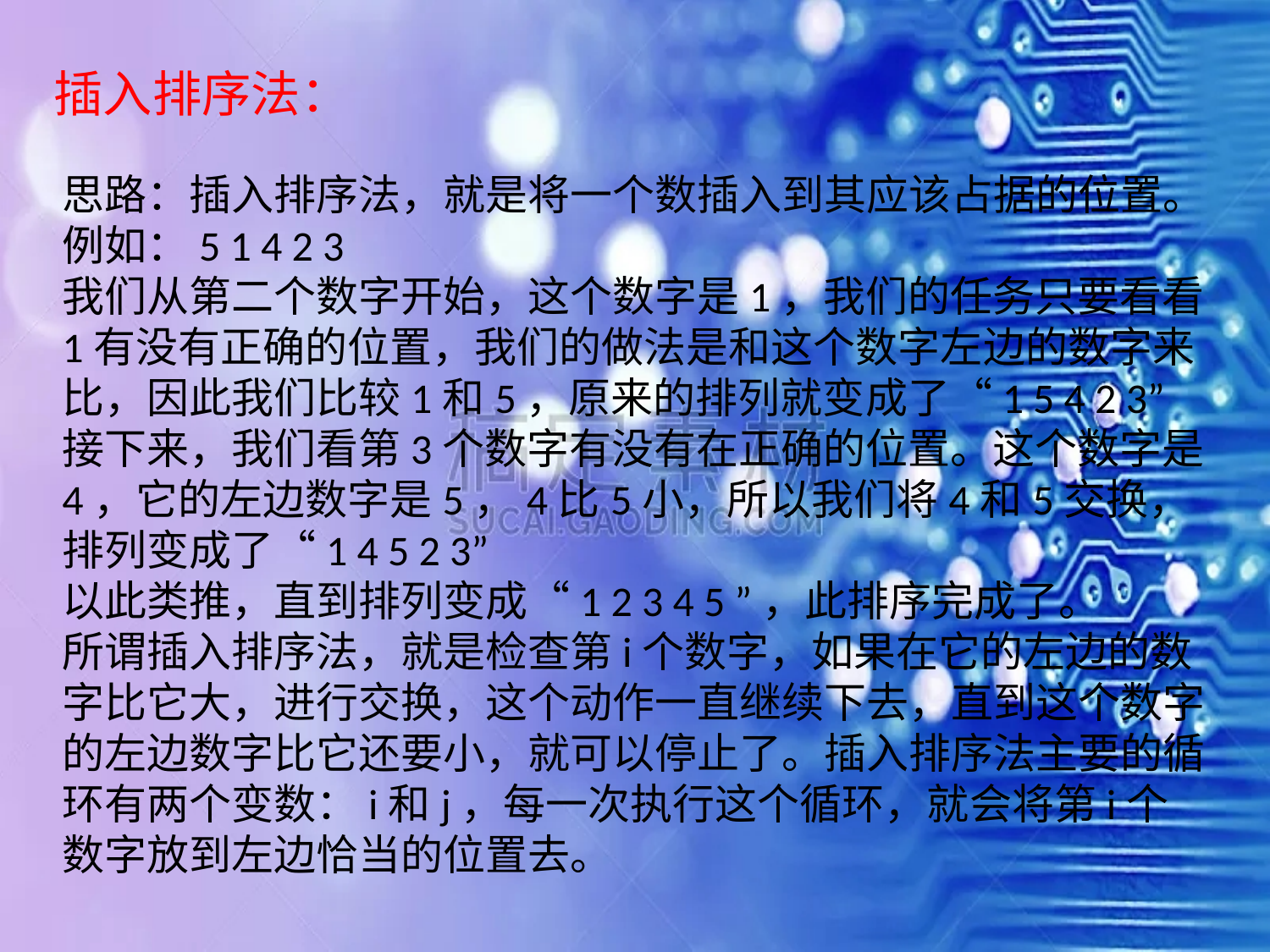

插入排序法：
思路：插入排序法，就是将一个数插入到其应该占据的位置。
例如：5 1 4 2 3
我们从第二个数字开始，这个数字是1，我们的任务只要看看1有没有正确的位置，我们的做法是和这个数字左边的数字来比，因此我们比较1和5，原来的排列就变成了“1 5 4 2 3”
接下来，我们看第3个数字有没有在正确的位置。这个数字是4，它的左边数字是5，4比5小，所以我们将4和5交换，排列变成了“1 4 5 2 3”
以此类推，直到排列变成“1 2 3 4 5 ”，此排序完成了。
所谓插入排序法，就是检查第i个数字，如果在它的左边的数字比它大，进行交换，这个动作一直继续下去，直到这个数字的左边数字比它还要小，就可以停止了。插入排序法主要的循环有两个变数：i和j，每一次执行这个循环，就会将第i个数字放到左边恰当的位置去。